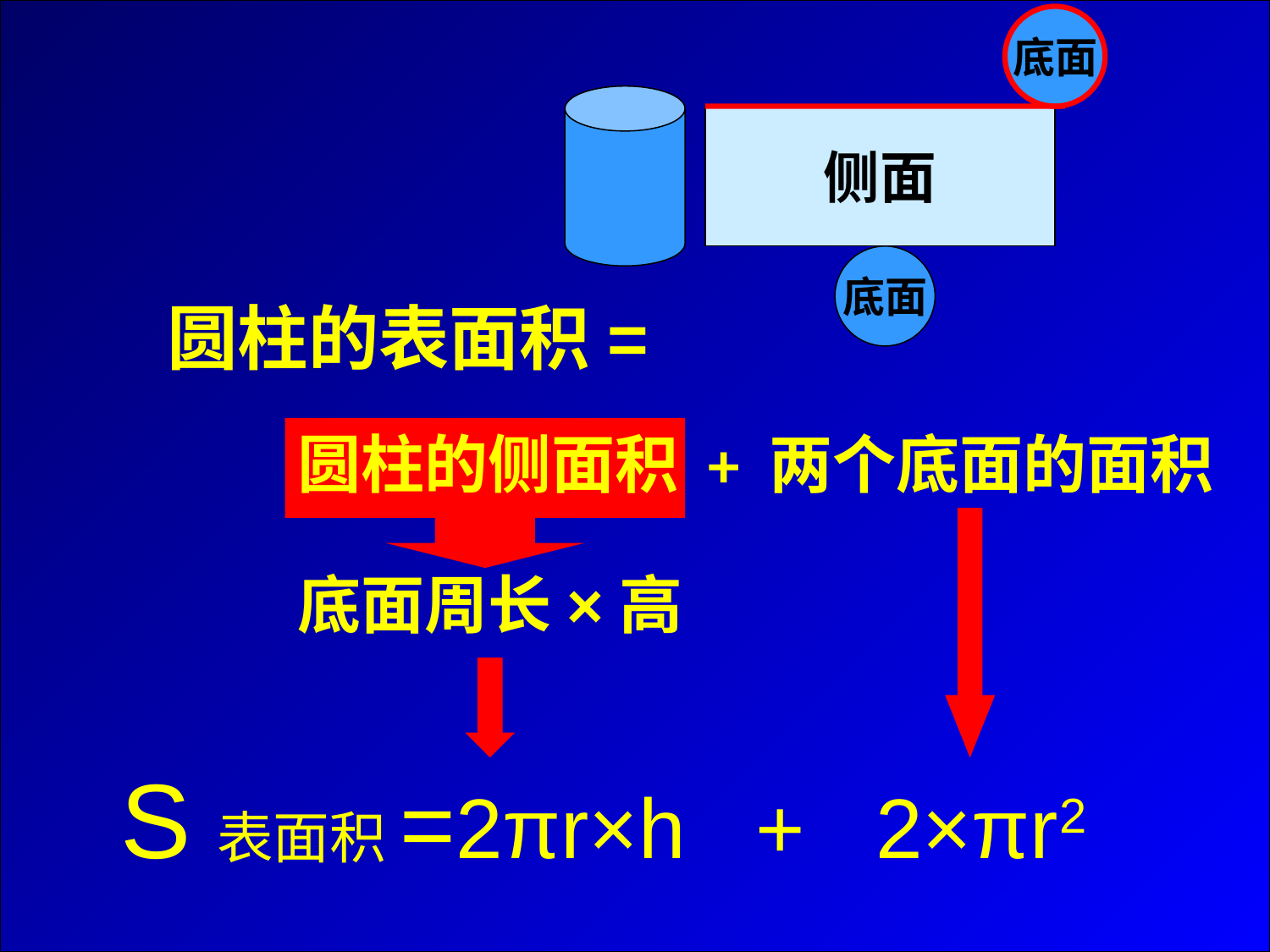

底面

侧面

底面
圆柱的表面积=

底面周长×高
圆柱的侧面积 + 两个底面的面积

S表面积=2πr×h   +   2×πr2